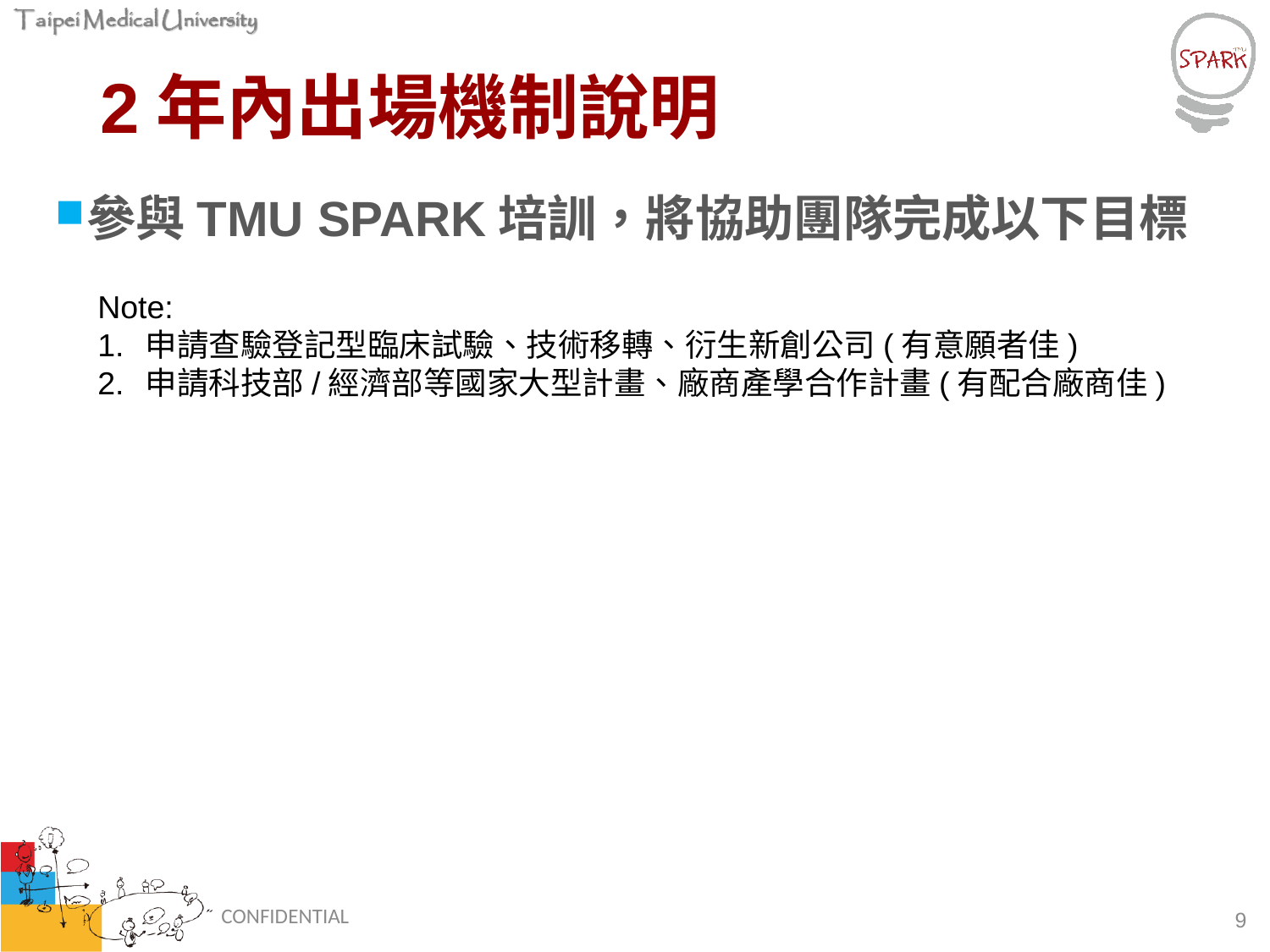

# 2年內出場機制說明
參與TMU SPARK培訓，將協助團隊完成以下目標
Note:
申請查驗登記型臨床試驗、技術移轉、衍生新創公司(有意願者佳)
申請科技部/經濟部等國家大型計畫、廠商產學合作計畫(有配合廠商佳)
CONFIDENTIAL
9